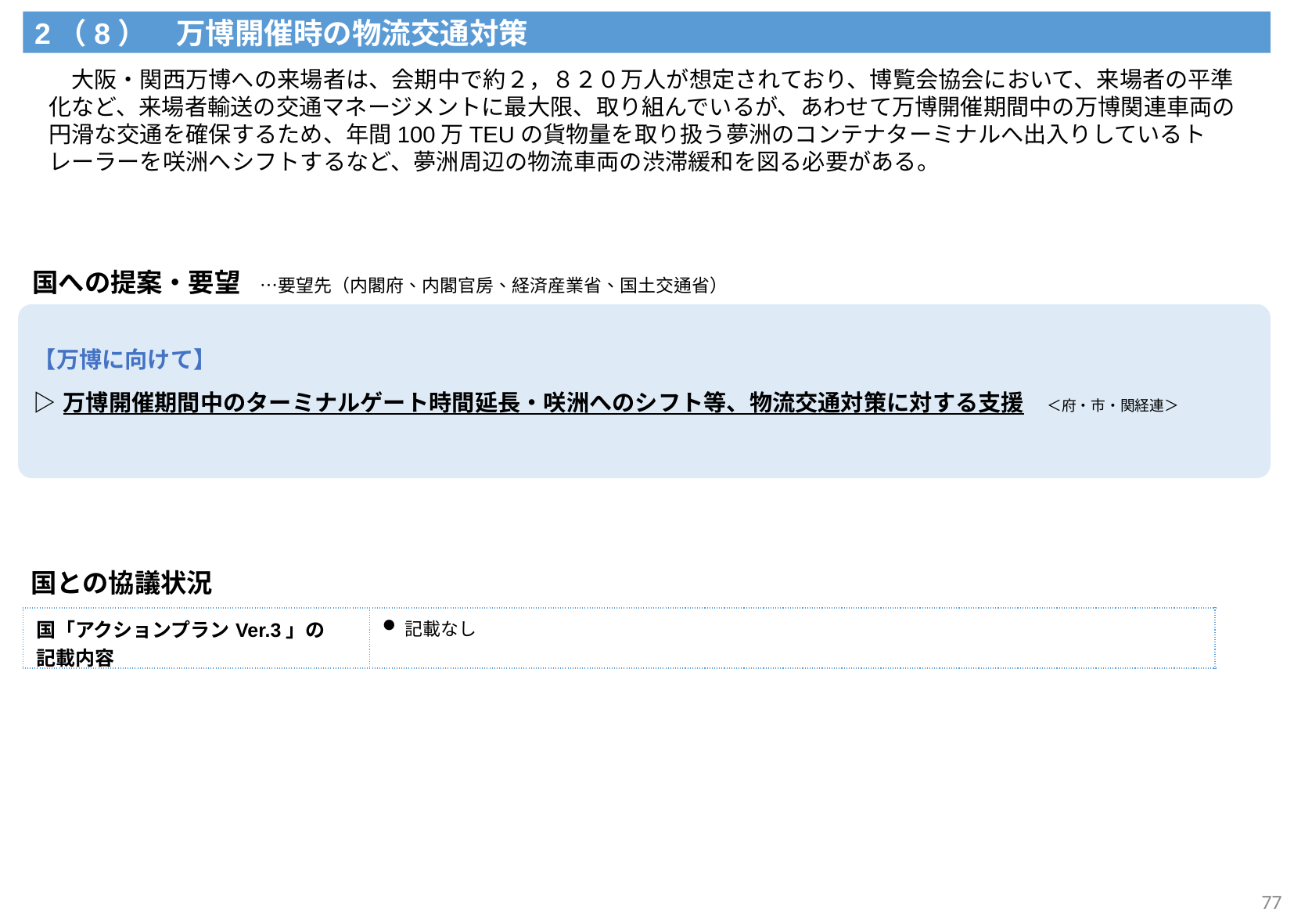

2（8）　万博開催時の物流交通対策
　大阪・関西万博への来場者は、会期中で約２，８２０万人が想定されており、博覧会協会において、来場者の平準化など、来場者輸送の交通マネージメントに最大限、取り組んでいるが、あわせて万博開催期間中の万博関連車両の円滑な交通を確保するため、年間100万TEUの貨物量を取り扱う夢洲のコンテナターミナルへ出入りしているトレーラーを咲洲へシフトするなど、夢洲周辺の物流車両の渋滞緩和を図る必要がある。
国への提案・要望　…要望先（内閣府、内閣官房、経済産業省、国土交通省）

| 【万博に向けて】 ▷万博開催期間中のターミナルゲート時間延長・咲洲へのシフト等、物流交通対策に対する支援　＜府・市・関経連＞ |
| --- |
国との協議状況
| 国「アクションプランVer.3」の 記載内容 | 記載なし |
| --- | --- |

77